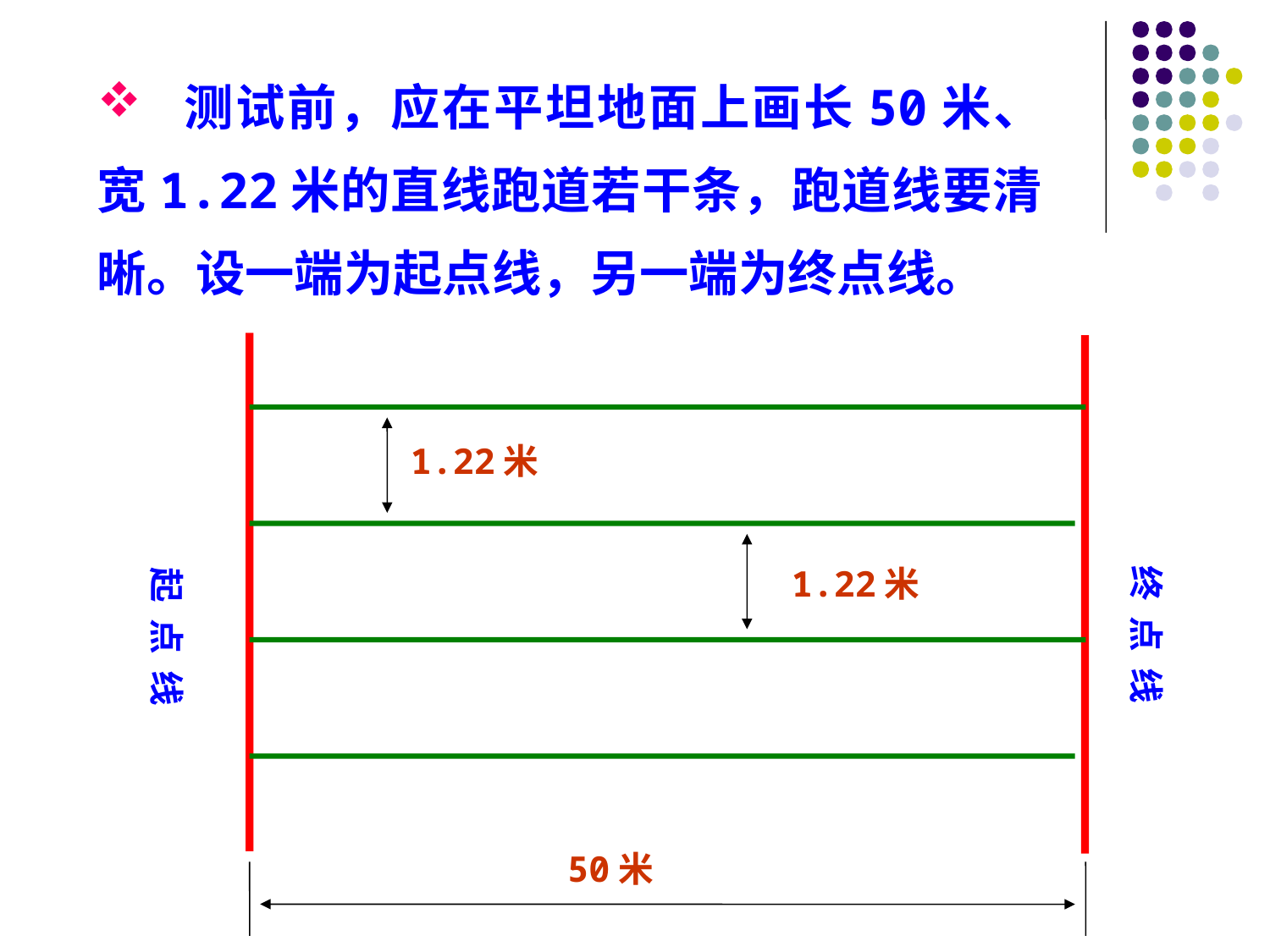

测试前，应在平坦地面上画长50米、宽1.22米的直线跑道若干条，跑道线要清晰。设一端为起点线，另一端为终点线。

1.22米

终  点  线
起  点  线
1.22米

50米